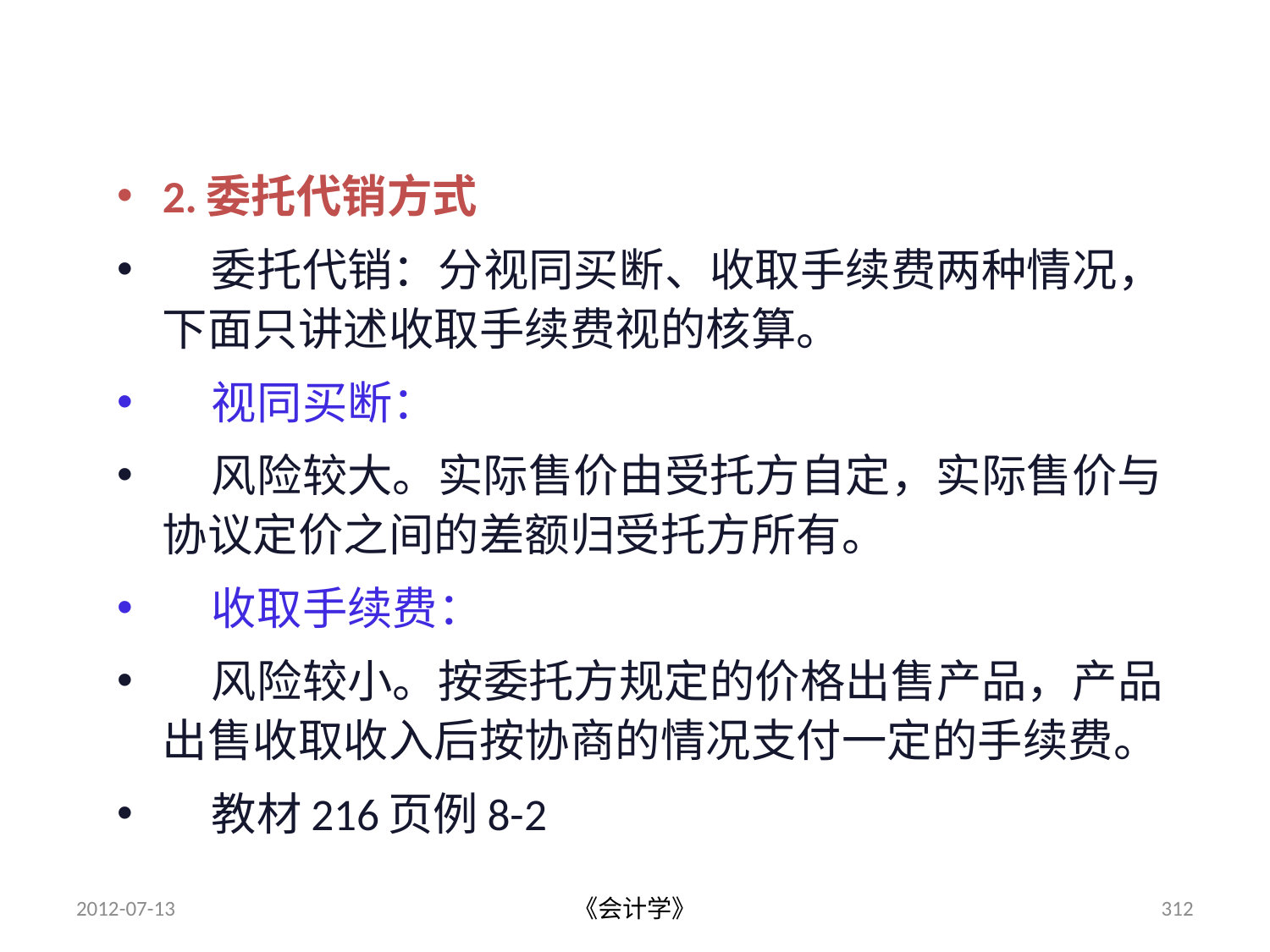

#
2.委托代销方式
    委托代销：分视同买断、收取手续费两种情况，下面只讲述收取手续费视的核算。
    视同买断：
    风险较大。实际售价由受托方自定，实际售价与协议定价之间的差额归受托方所有。
    收取手续费：
    风险较小。按委托方规定的价格出售产品，产品出售收取收入后按协商的情况支付一定的手续费。
    教材216页例8-2
2012-07-13
《会计学》
312